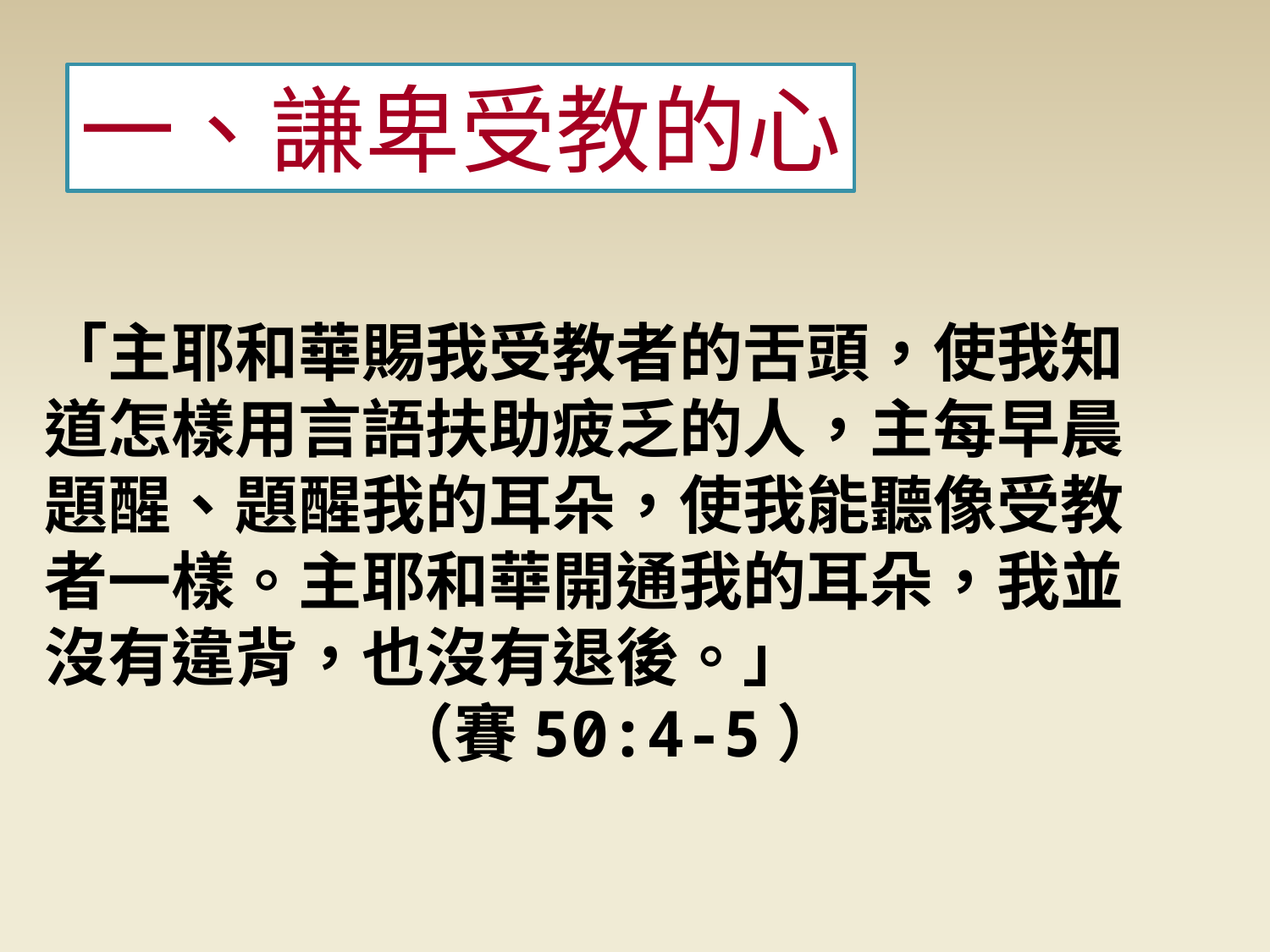

一、謙卑受教的心
「主耶和華賜我受教者的舌頭，使我知道怎樣用言語扶助疲乏的人，主每早晨題醒、題醒我的耳朵，使我能聽像受教者一樣。主耶和華開通我的耳朵，我並沒有違背，也沒有退後。」
                       （賽50:4-5）